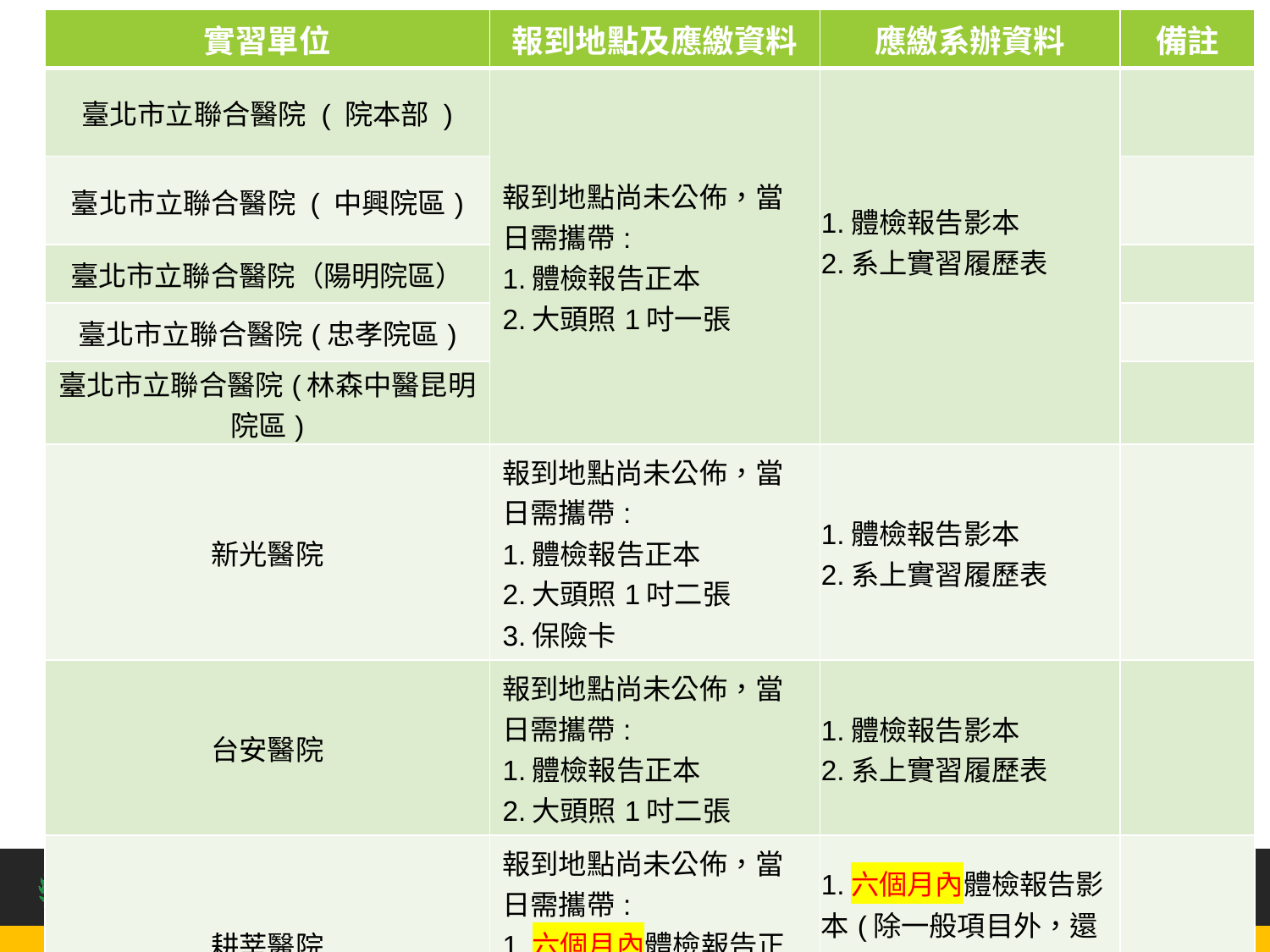

# 實習注意事項(1/5)
| 實習單位 | 報到地點及應繳資料 | 應繳系辦資料 | 備註 |
| --- | --- | --- | --- |
| 臺北市立聯合醫院 ( 院本部 ) | 報到地點尚未公佈，當日需攜帶: 1.體檢報告正本 2.大頭照1吋一張 | 1.體檢報告影本 2.系上實習履歷表 |  |
| 臺北市立聯合醫院 ( 中興院區) |  |  |  |
| 臺北市立聯合醫院（陽明院區） |  |  |  |
| 臺北市立聯合醫院(忠孝院區) |  |  |  |
| 臺北市立聯合醫院(林森中醫昆明院區) |  |  |  |
| 新光醫院 | 報到地點尚未公佈，當日需攜帶: 1.體檢報告正本 2.大頭照1吋二張 3.保險卡 | 1.體檢報告影本 2.系上實習履歷表 |  |
| 台安醫院 | 報到地點尚未公佈，當日需攜帶: 1.體檢報告正本 2.大頭照1吋二張 | 1.體檢報告影本 2.系上實習履歷表 |  |
| 耕莘醫院 | 報到地點尚未公佈，當日需攜帶: 1.六個月內體檢報告正本 2.大頭照1吋二張 | 1.六個月內體檢報告影本(除一般項目外，還需包含:胸部X光) 2.系上實習履歷表 |  |